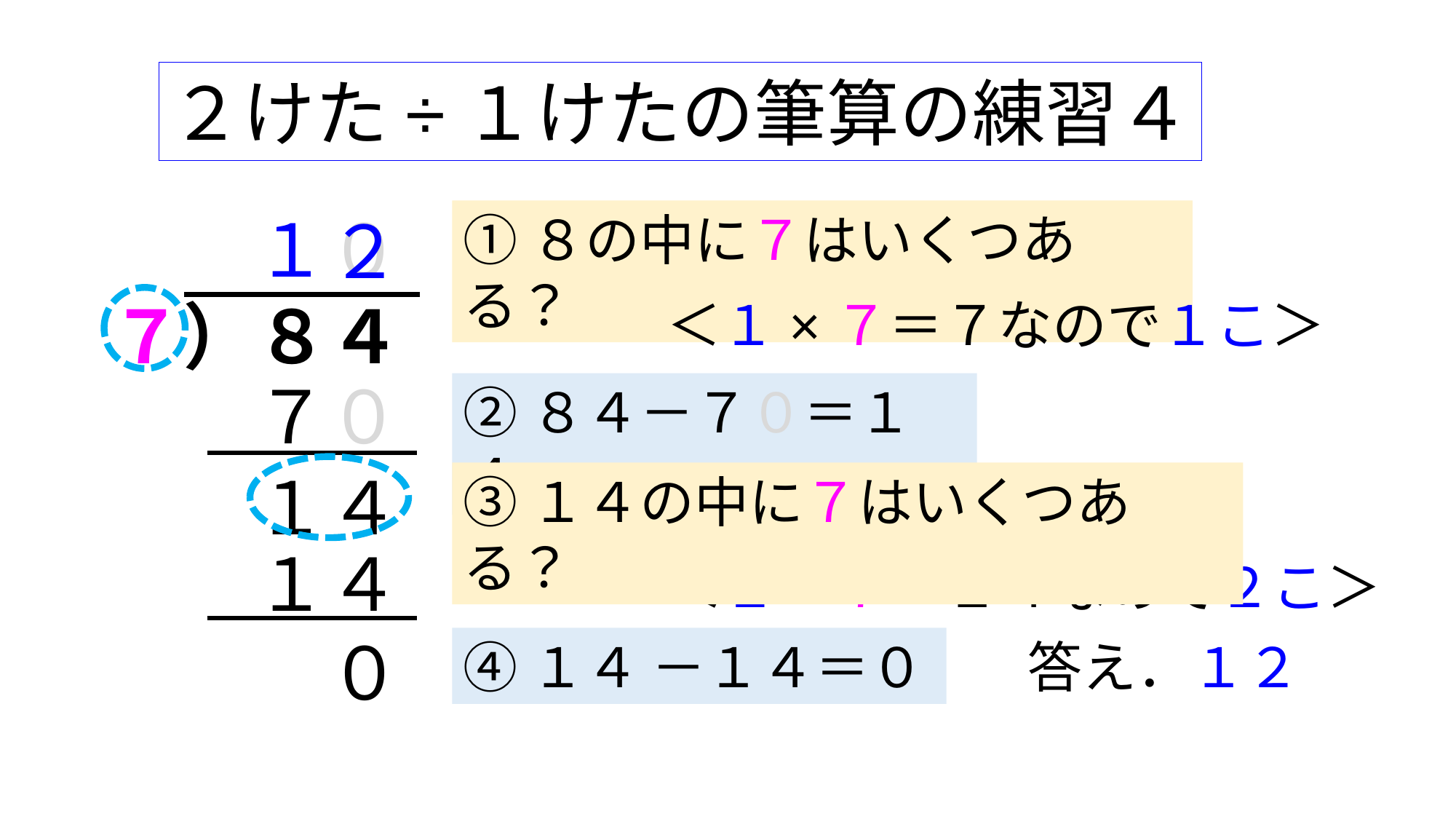

２けた÷１けたの筆算の練習４
１０
２
①８の中に７はいくつある？
７）８４
＜１×７＝７なので１こ＞

７０
②８４－７０＝１４
１４

③１４の中に７はいくつある？
１４
＜２×７＝１４なので２こ＞
０
④１４ －１４＝０
答え．１２